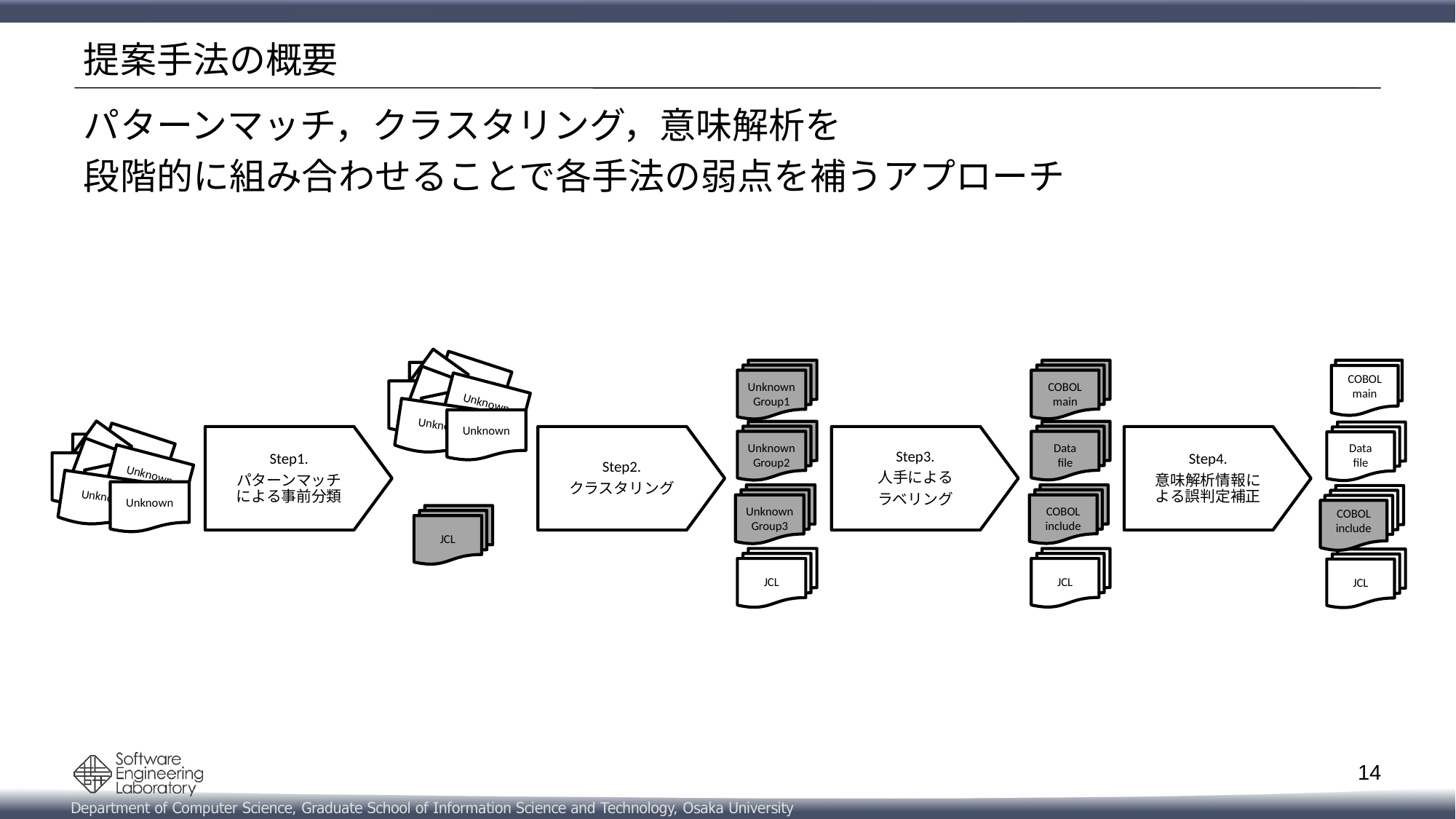

# 提案手法の概要
パターンマッチ，クラスタリング，意味解析を
段階的に組み合わせることで各手法の弱点を補うアプローチ

Unknown

Unknown
Unknown
Unknown
Group1
COBOL
main

COBOL
main
Unknown
Group2
Data
file
Data
file
Step1.
パターンマッチ
による事前分類
Step2.
クラスタリング
Step3.
人手による
ラベリング
Step4.
意味解析情報に
よる誤判定補正

Unknown

Unknown
Unknown
Unknown
Group3
COBOL
include
COBOL
COBOL
include
JCL
JCL
JCL
JCL
14